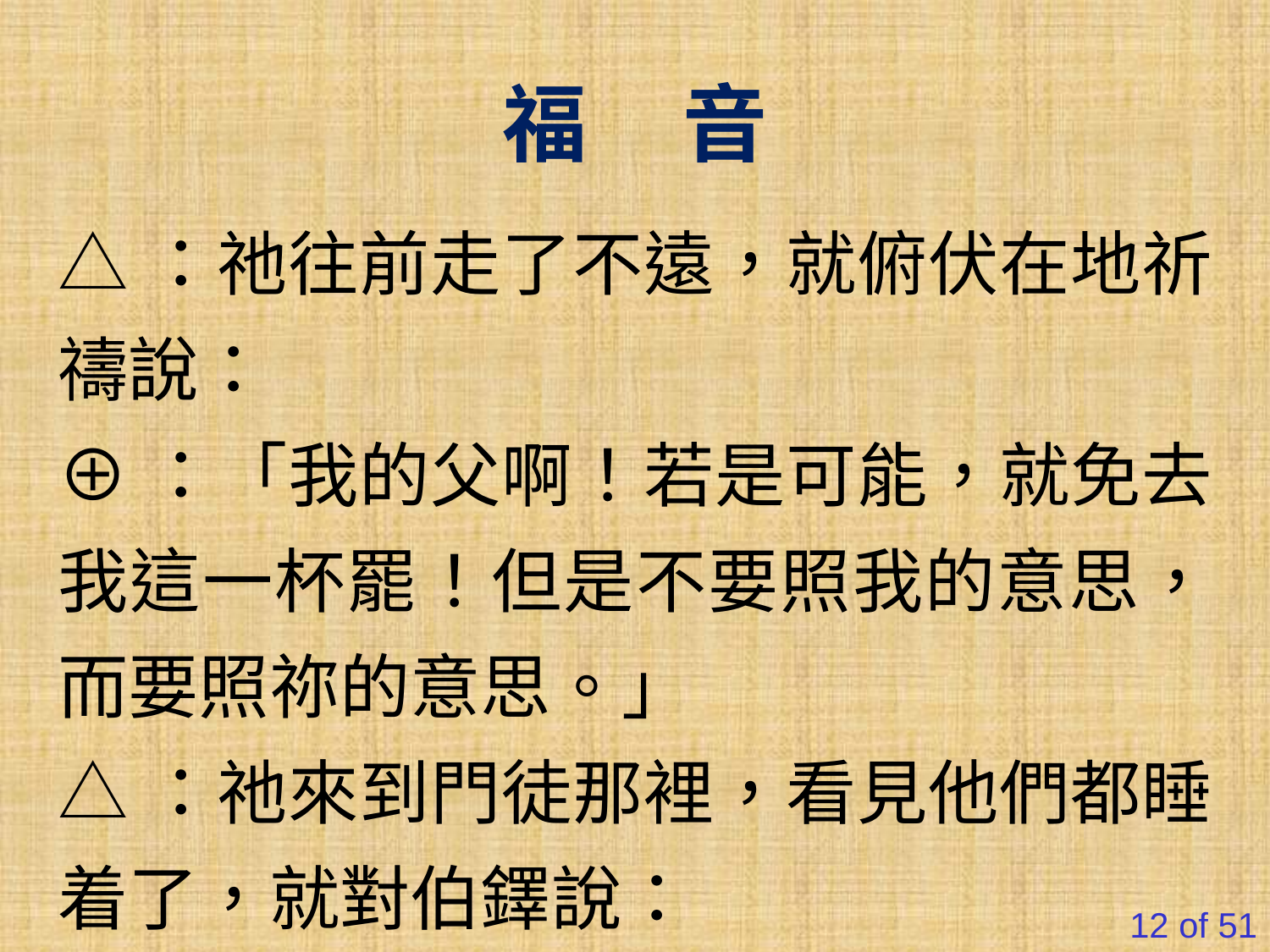

福     音

△：祂往前走了不遠，就俯伏在地祈禱說：
⊕：「我的父啊！若是可能，就免去我這一杯罷！但是不要照我的意思，而要照祢的意思。」
△：祂來到門徒那裡，看見他們都睡着了，就對伯鐸說：
12 of 51